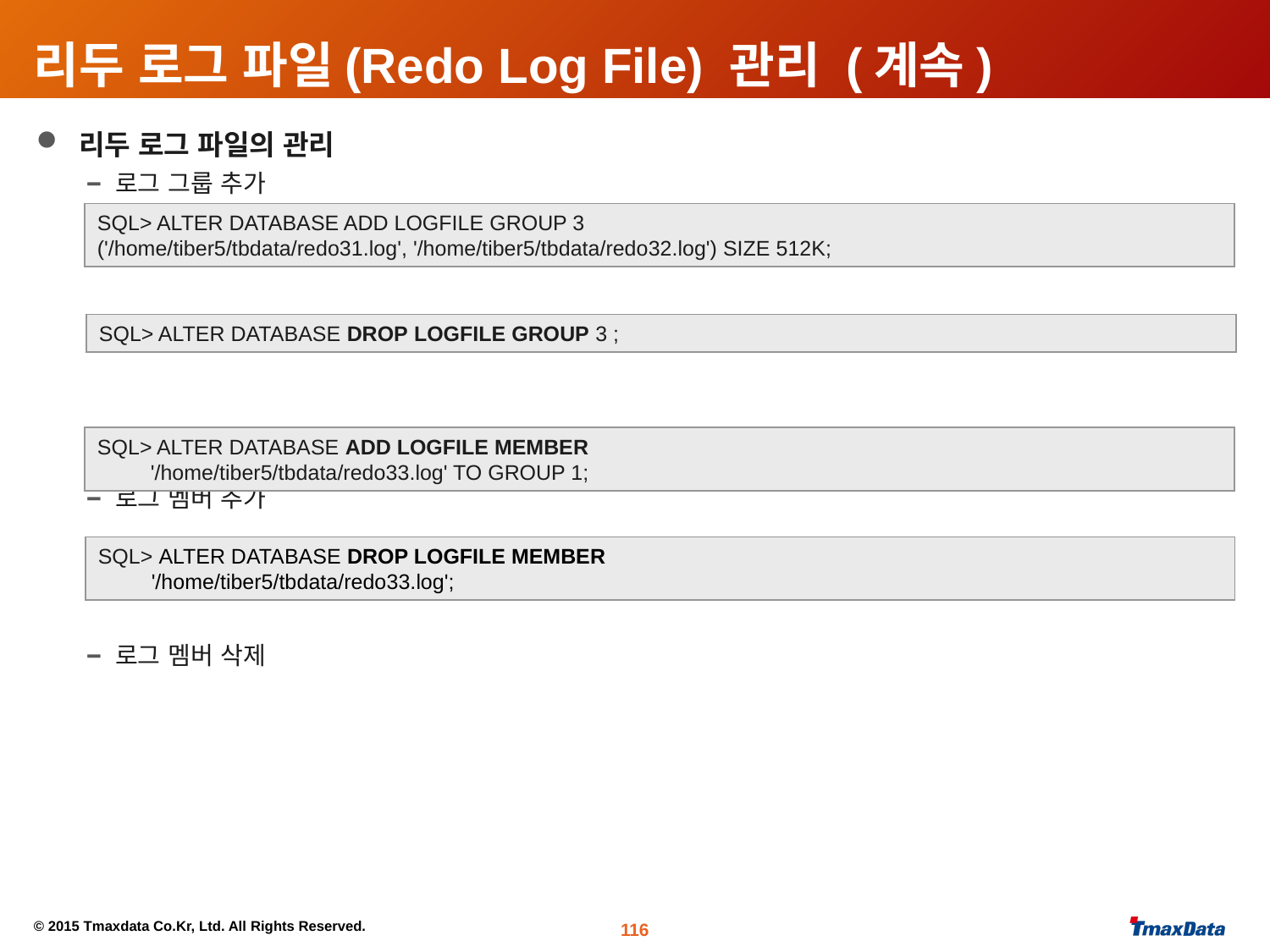

# 리두 로그 파일(Redo Log File) 관리 (계속)
 리두 로그 파일의 관리
 로그 그룹 추가

 로그 그룹 삭제

 로그 멤버 추가

 로그 멤버 삭제

SQL> ALTER DATABASE ADD LOGFILE GROUP 3
('/home/tiber5/tbdata/redo31.log', '/home/tiber5/tbdata/redo32.log') SIZE 512K;
SQL> ALTER DATABASE DROP LOGFILE GROUP 3 ;
SQL> ALTER DATABASE ADD LOGFILE MEMBER
         '/home/tiber5/tbdata/redo33.log' TO GROUP 1;
SQL> ALTER DATABASE DROP LOGFILE MEMBER
         '/home/tiber5/tbdata/redo33.log';